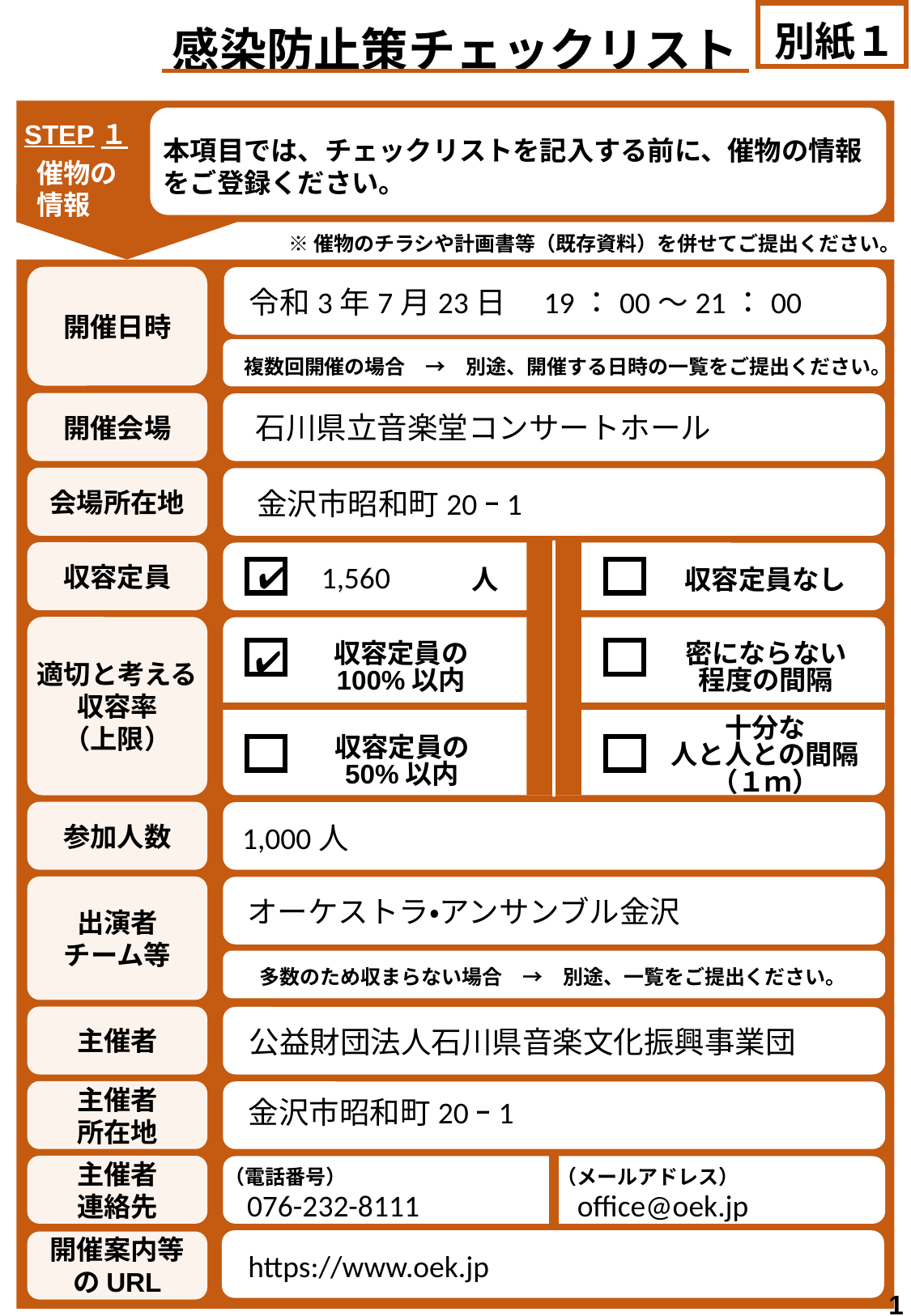

別紙１
感染防止策チェックリスト

STEP１

 催物の
 情報

本項目では、チェックリストを記入する前に、催物の情報をご登録ください。
※催物のチラシや計画書等（既存資料）を併せてご提出ください。

開催日時

複数回開催の場合　→　別途、開催する日時の一覧をご提出ください。
令和3年7月23日　19：00～21：00
開催会場
皇居k惧空く
石川県立音楽堂コンサートホール
会場所在地

金沢市昭和町20ｰ1

収容定員
ちぇ

人
収容定員なし
✔
1,560
適切と考える
収容率
（上限）

収容定員の
100%以内
密にならない程度の間隔

十分な
人と人との間隔
（１ｍ）
収容定員の
50%以内

✔
参加人数

1,000人
出演者
チーム等

多数のため収まらない場合　→　別途、一覧をご提出ください。
オーケストラ・アンサンブル金沢
主催者

公益財団法人石川県音楽文化振興事業団
主催者
所在地

金沢市昭和町20ｰ1
主催者
連絡先

（電話番号）
（メールアドレス）
office@oek.jp
076-232-8111

開催案内等のURL
https://www.oek.jp
1